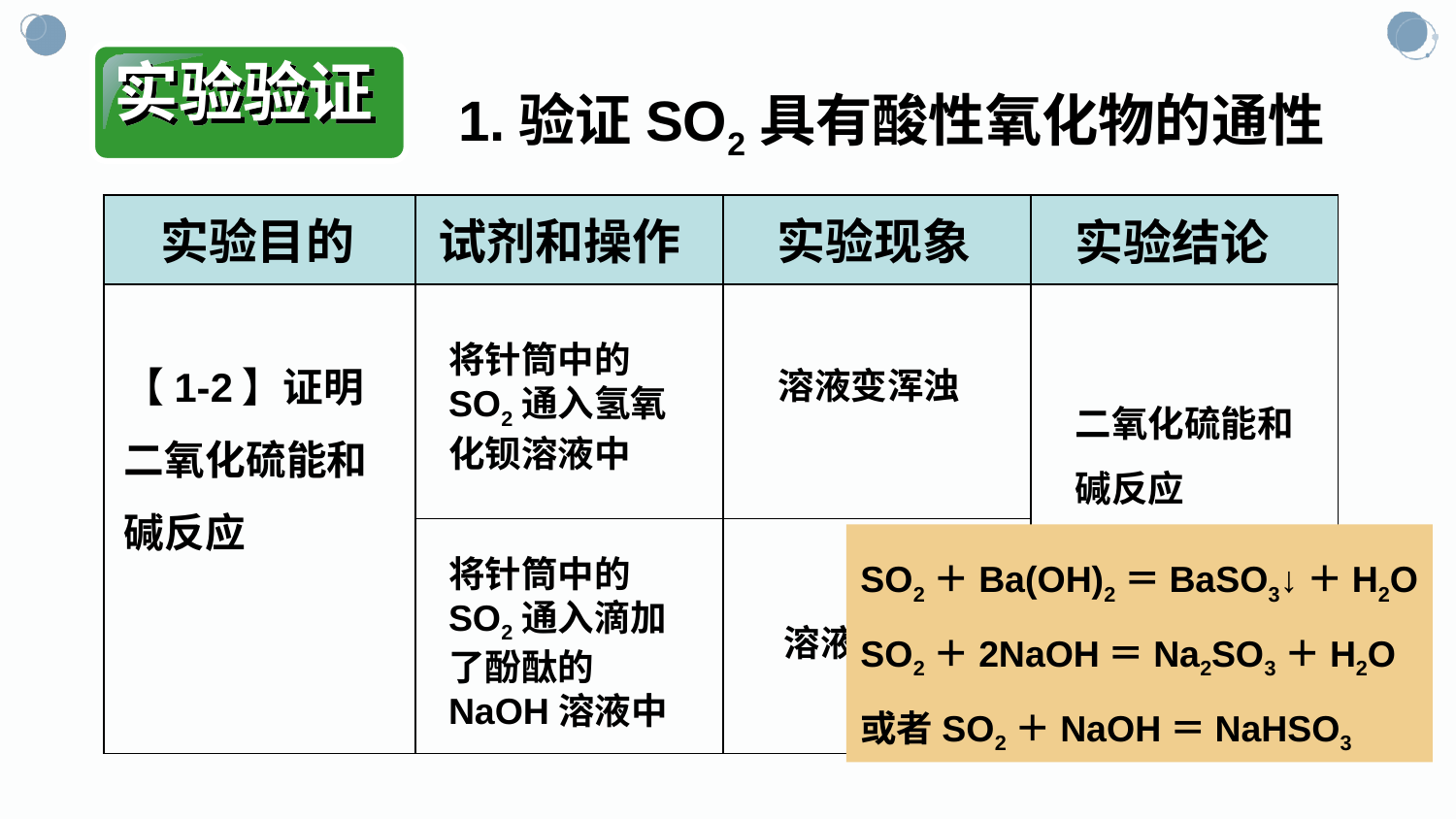

实验验证
1.验证SO2具有酸性氧化物的通性
|  |  |  |  |
| --- | --- | --- | --- |
|  |  |  |  |
|  |  |  |  |
实验目的
试剂和操作
实验现象
实验结论
【1-2】证明二氧化硫能和碱反应
将针筒中的SO2通入氢氧化钡溶液中
溶液变浑浊
二氧化硫能和碱反应
SO2＋Ba(OH)2＝BaSO3↓＋H2O
SO2＋2NaOH＝Na2SO3＋H2O
或者SO2＋NaOH＝NaHSO3
将针筒中的SO2通入滴加了酚酞的NaOH溶液中
溶液褪色